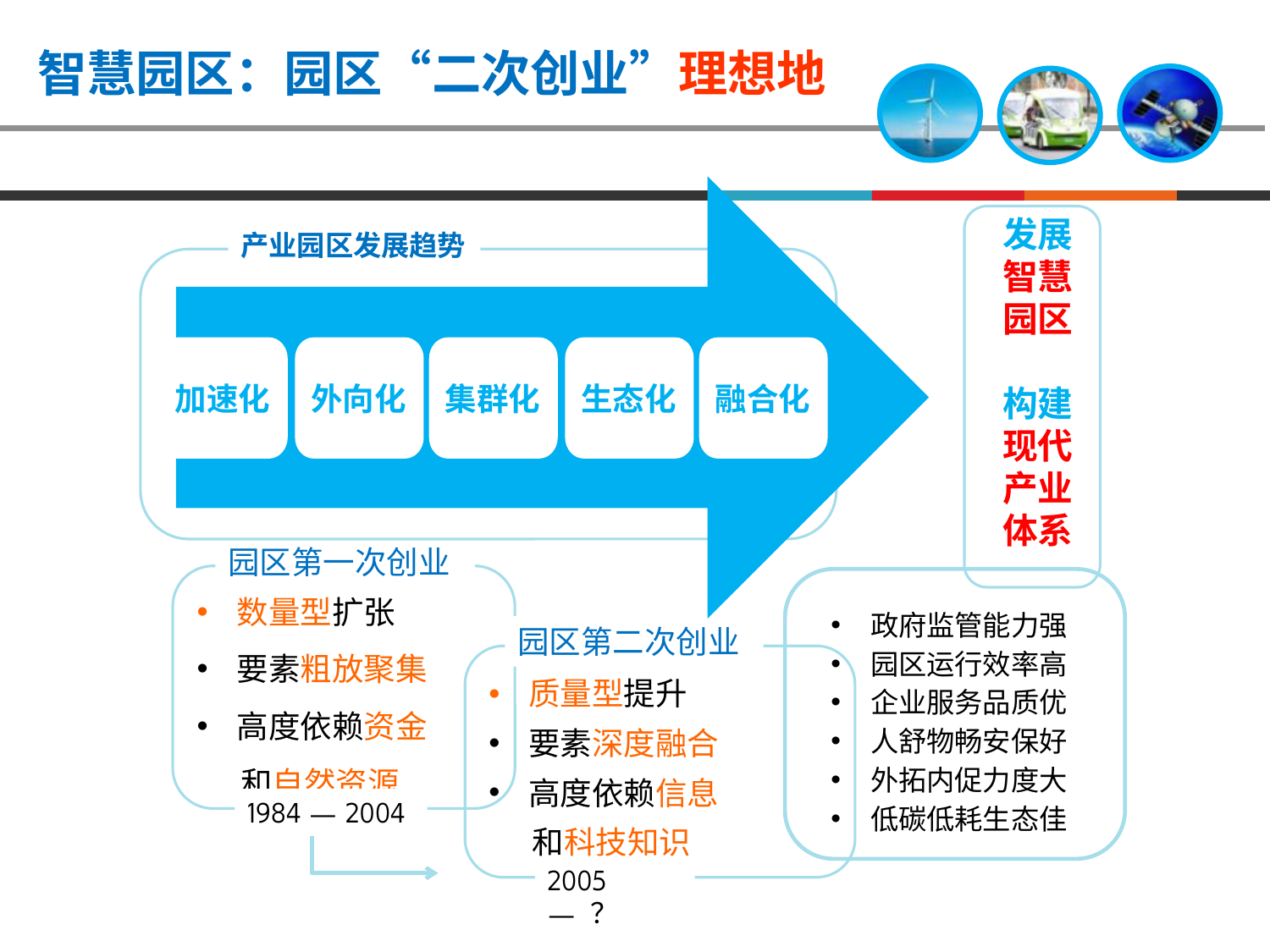

智慧园区：园区“二次创业”理想地

加速化
外向化
集群化
生态化
融合化
产业园区发展趋势

发展
智慧
园区

构建
现代
产业
体系
园区第一次创业

数量型扩张
要素粗放聚集
高度依赖资金
     和自然资源

政府监管能力强
园区运行效率高
企业服务品质优
人舒物畅安保好
外拓内促力度大
低碳低耗生态佳
园区第二次创业
质量型提升
要素深度融合
高度依赖信息
     和科技知识
1984 — 2004
2005 — ？